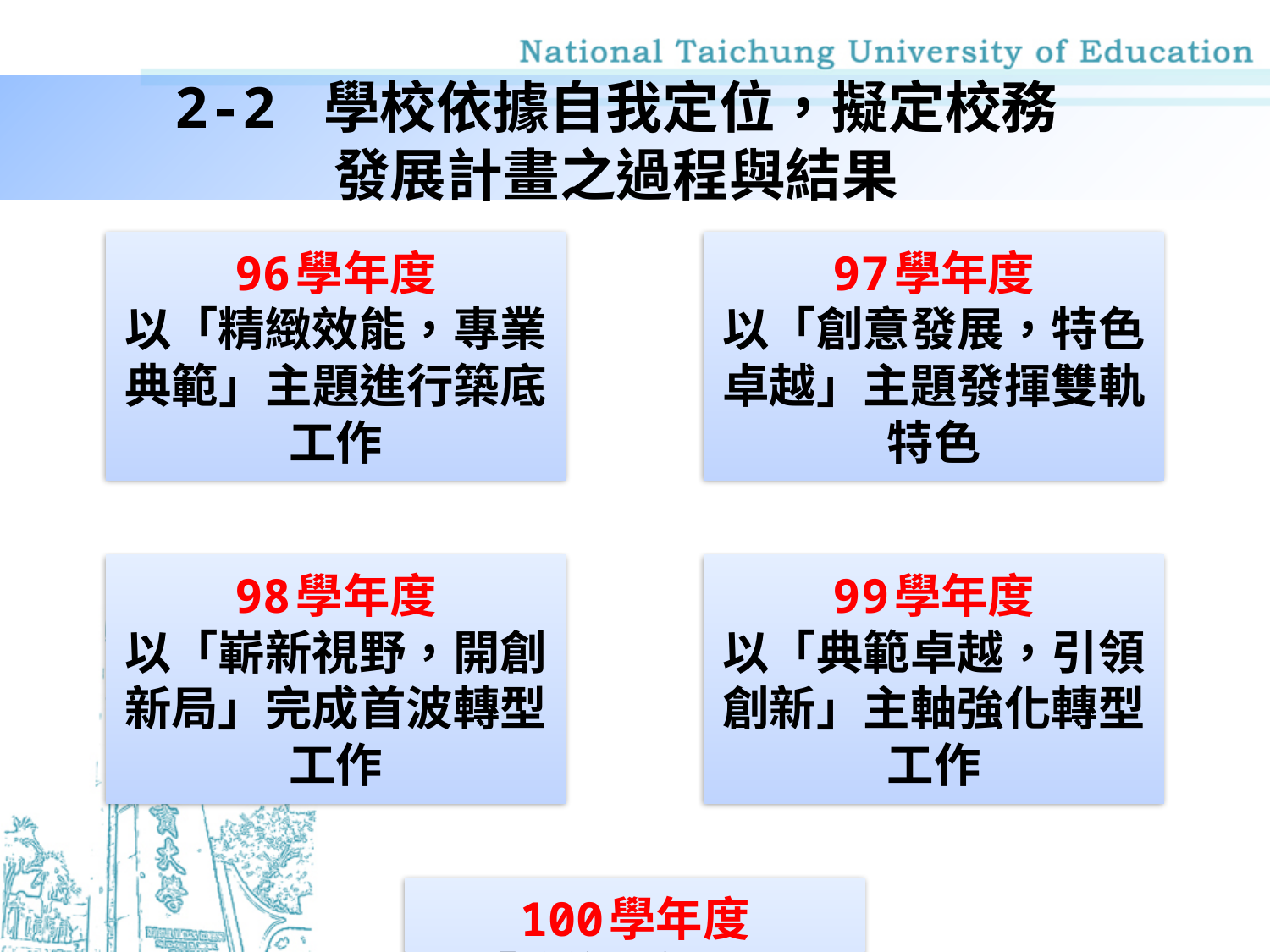

2-2 學校依據自我定位，擬定校務發展計畫之過程與結果

96學年度
以「精緻效能，專業典範」主題進行築底工作
97學年度
以「創意發展，特色卓越」主題發揮雙軌特色
98學年度
以「嶄新視野，開創新局」完成首波轉型工作
99學年度
以「典範卓越，引領創新」主軸強化轉型工作
100學年度